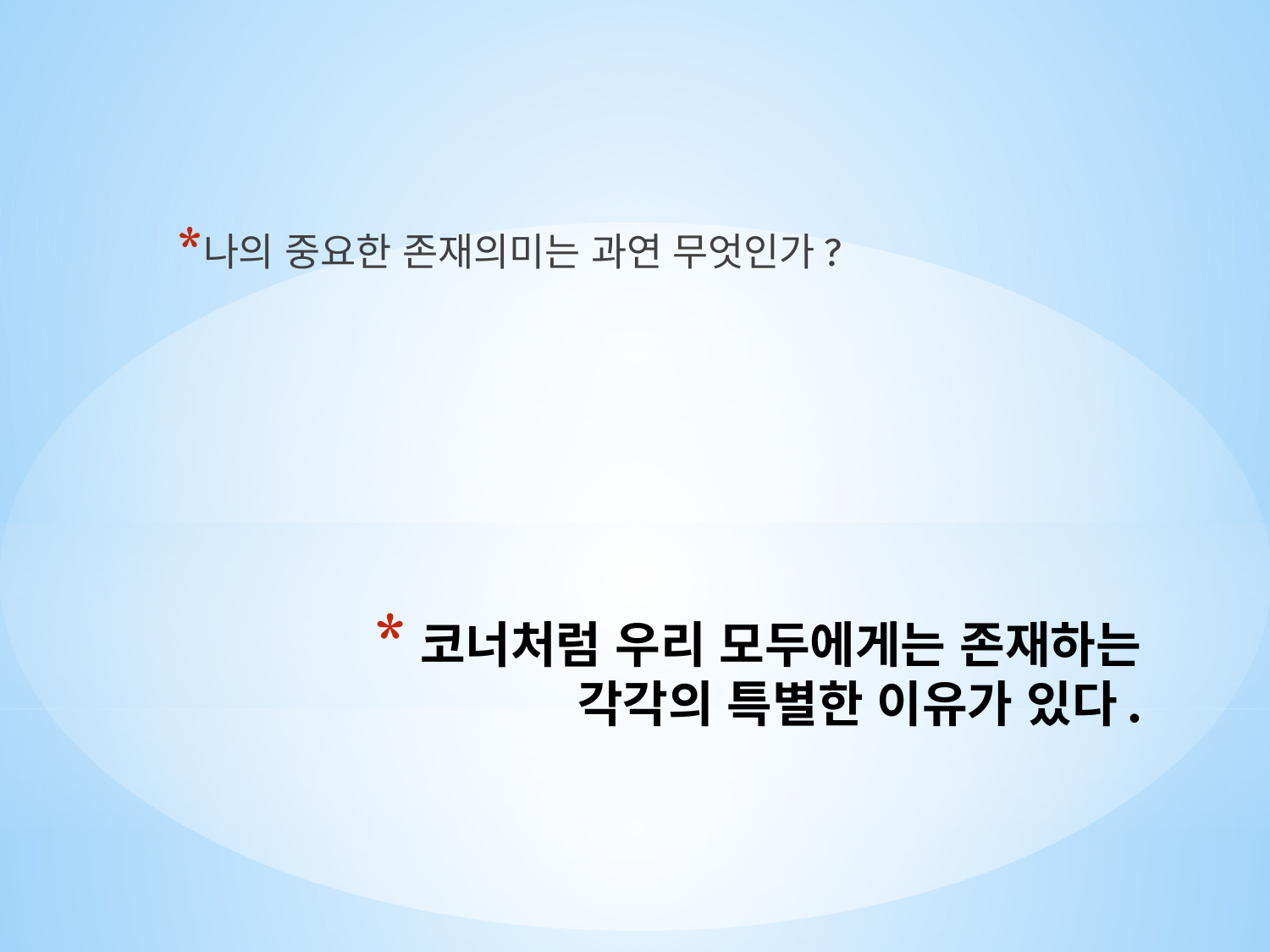

나의 중요한 존재의미는 과연 무엇인가?
# 코너처럼 우리 모두에게는 존재하는 각각의 특별한 이유가 있다.